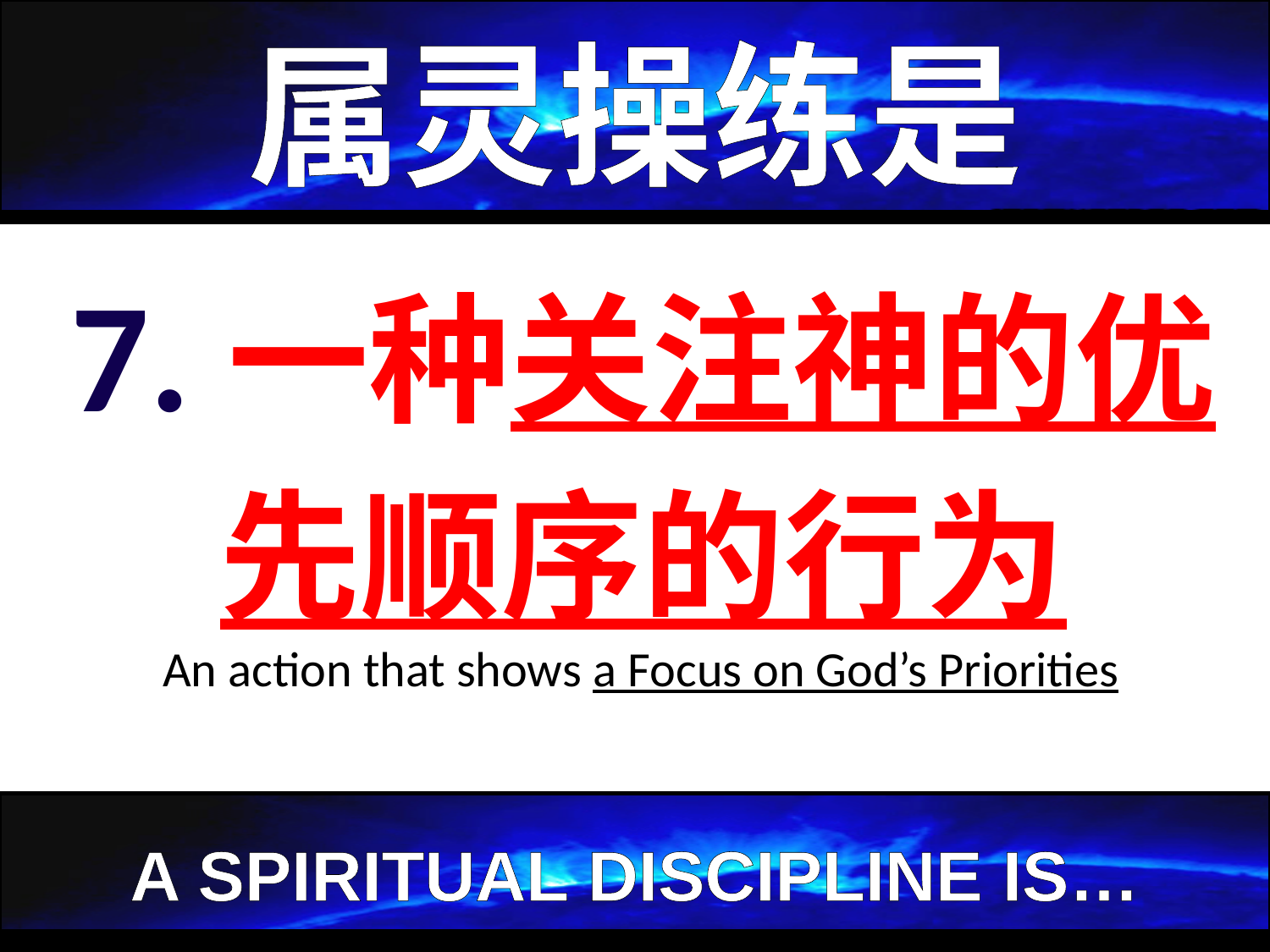

属灵操练是

7.一种关注神的优先顺序的行为
 An action that shows a Focus on God’s Priorities
A SPIRITUAL DISCIPLINE IS…